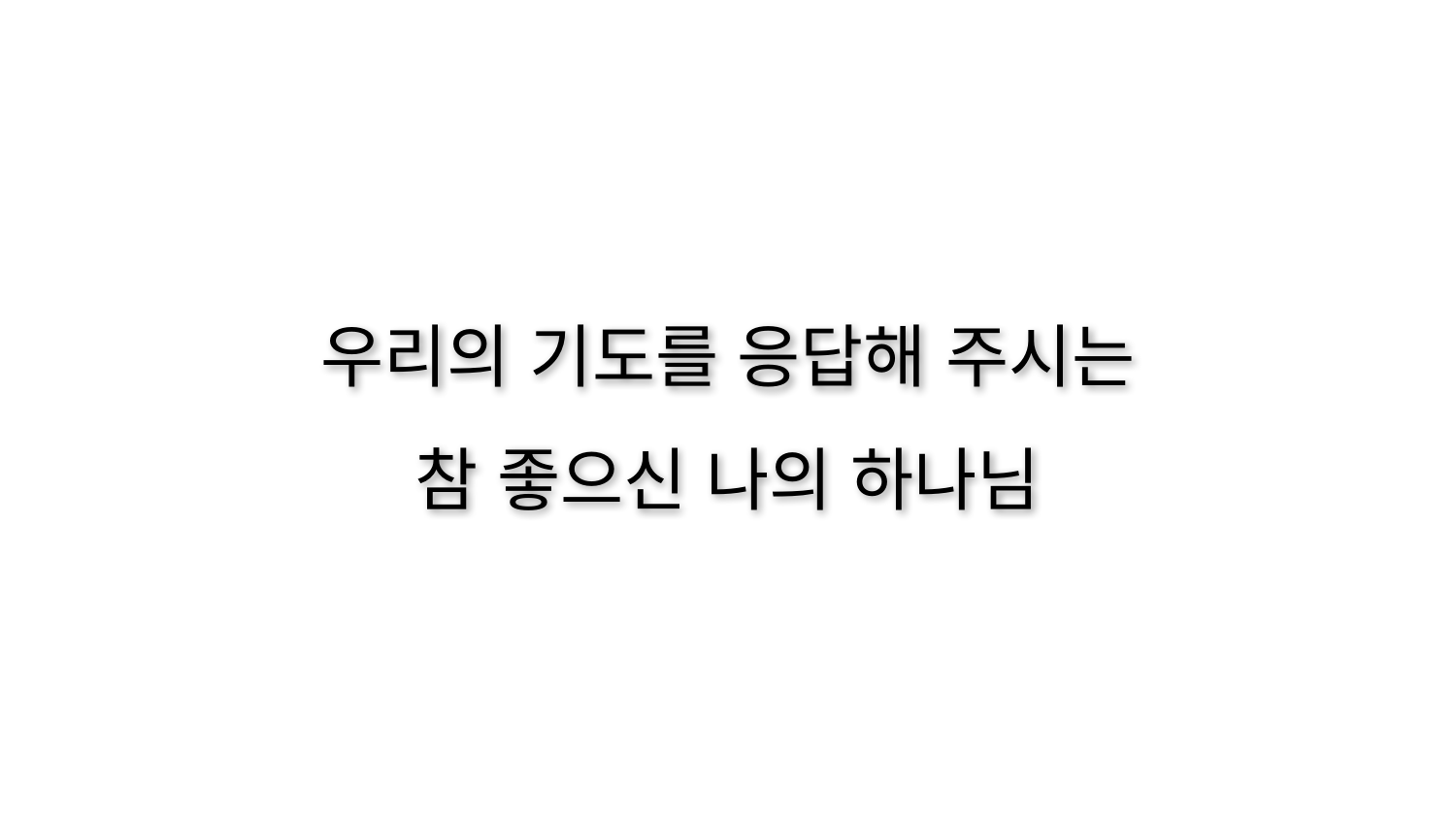

우리의 기도를 응답해 주시는
참 좋으신 나의 하나님